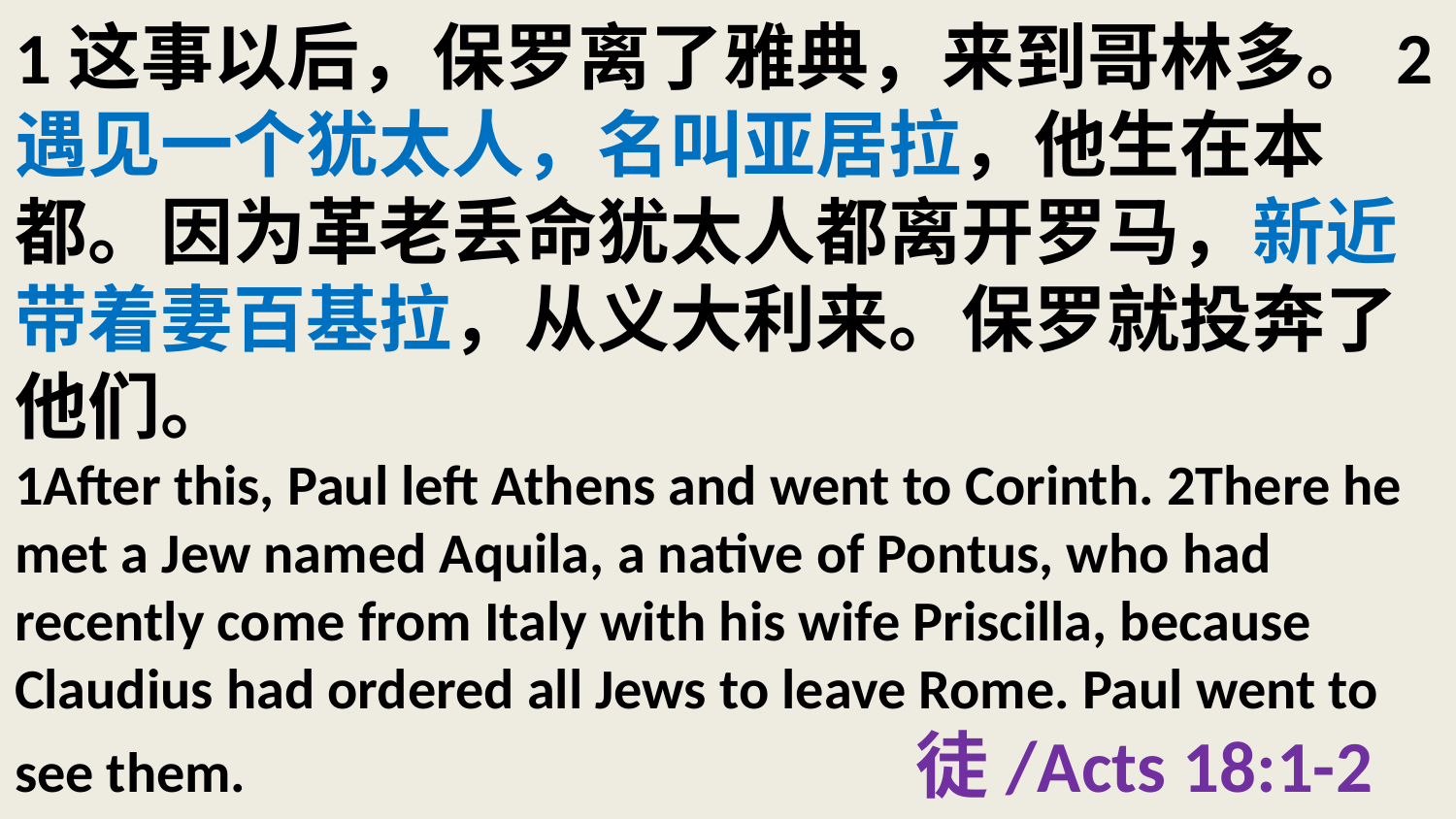

# 1这事以后，保罗离了雅典，来到哥林多。2遇见一个犹太人，名叫亚居拉，他生在本都。因为革老丢命犹太人都离开罗马，新近带着妻百基拉，从义大利来。保罗就投奔了他们。 1After this, Paul left Athens and went to Corinth. 2There he met a Jew named Aquila, a native of Pontus, who had recently come from Italy with his wife Priscilla, because Claudius had ordered all Jews to leave Rome. Paul went to see them.                                                   徒/Acts 18:1-2